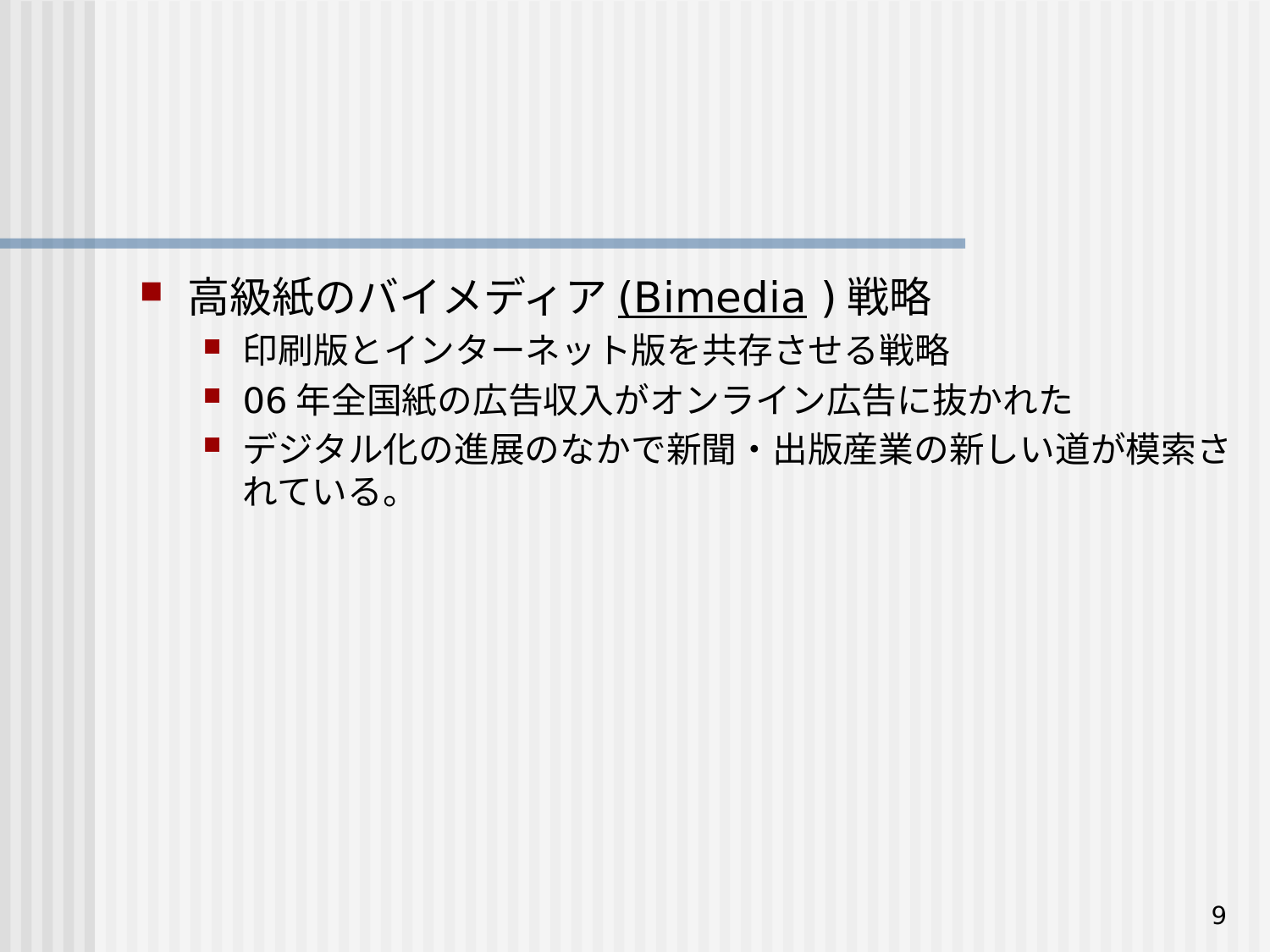

#
高級紙のバイメディア(Bimedia )戦略
印刷版とインターネット版を共存させる戦略
06年全国紙の広告収入がオンライン広告に抜かれた
デジタル化の進展のなかで新聞・出版産業の新しい道が模索されている。
9